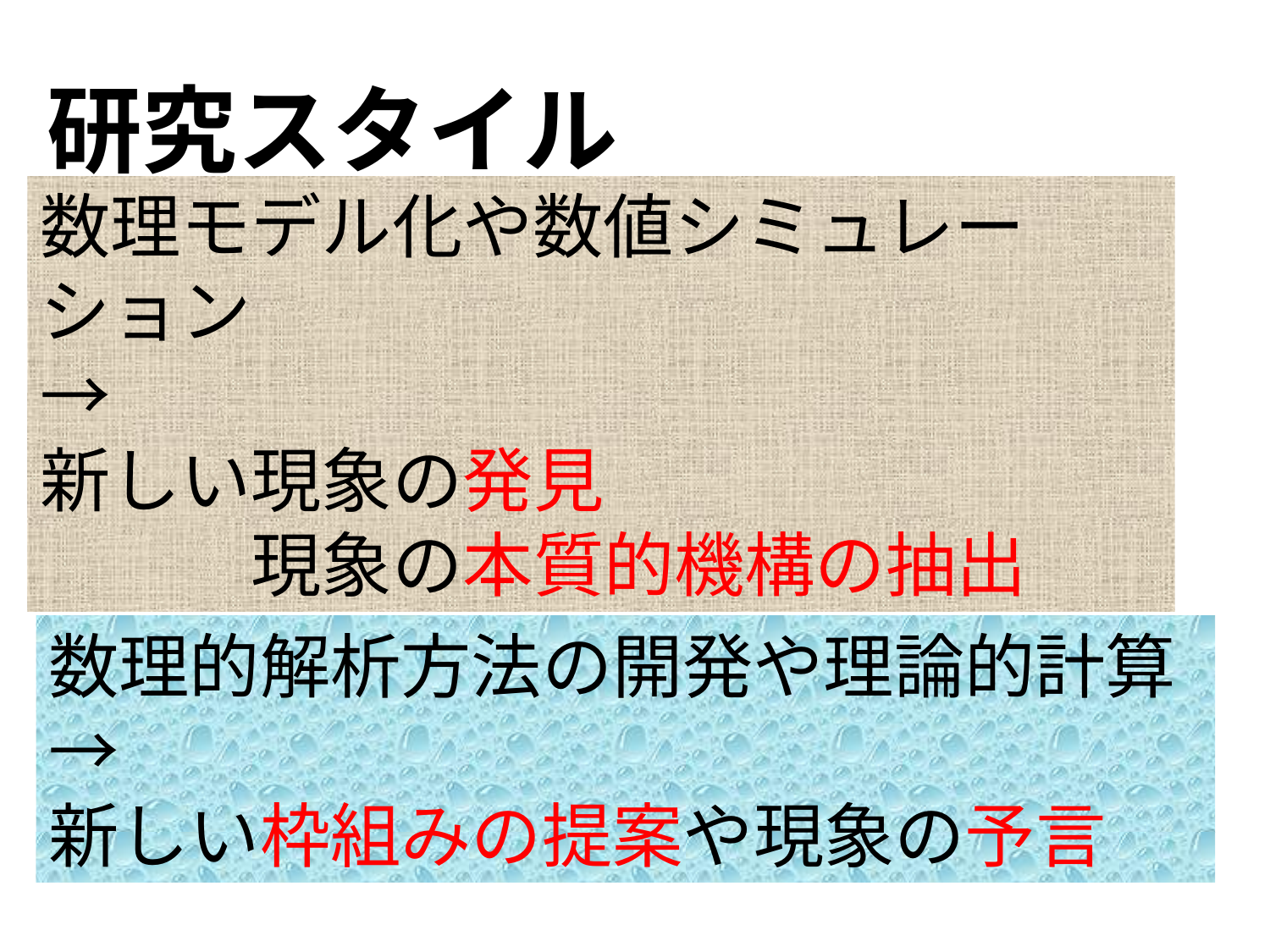

研究スタイル
数理モデル化や数値シミュレーション
→
新しい現象の発見
　　　現象の本質的機構の抽出
数理的解析方法の開発や理論的計算
→
新しい枠組みの提案や現象の予言